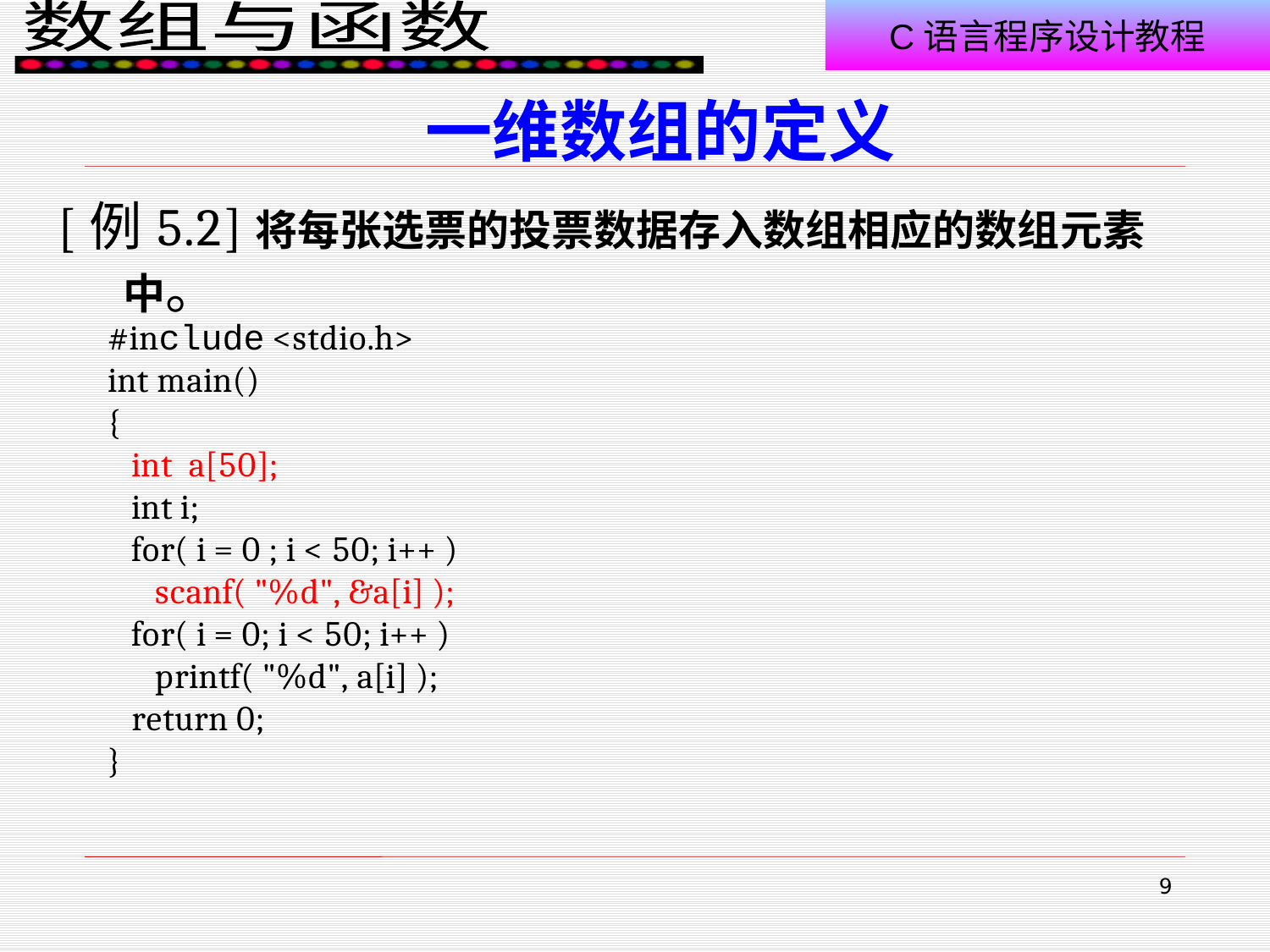

# 一维数组的定义
[例5.2]将每张选票的投票数据存入数组相应的数组元素中。

#include <stdio.h>
int main()
{
   int  a[50];
   int i;
   for( i = 0 ; i < 50; i++ )
      scanf( "%d", &a[i] );
   for( i = 0; i < 50; i++ )
      printf( "%d", a[i] );
   return 0;
}
9